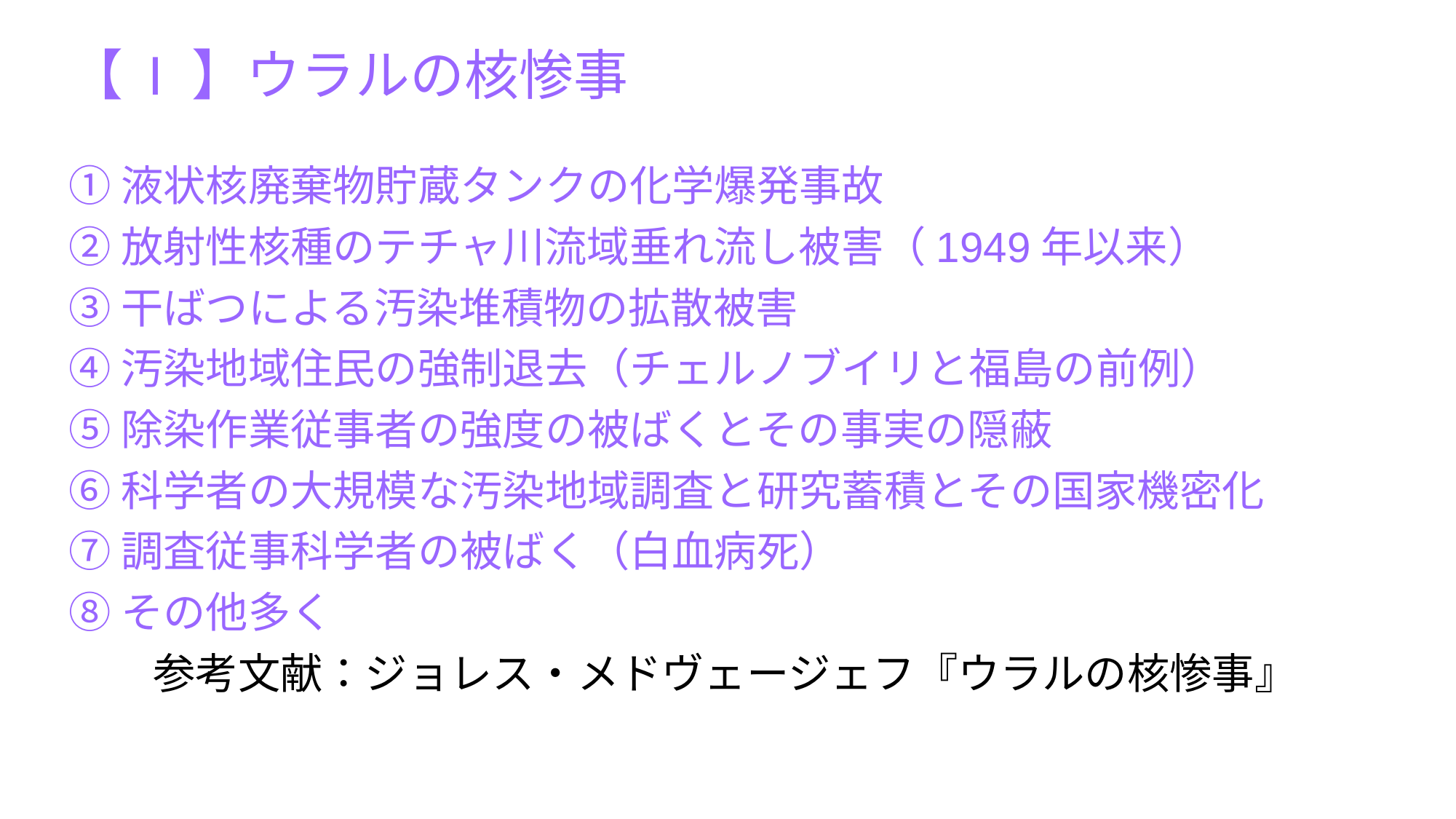

# 【 I 】ウラルの核惨事
①液状核廃棄物貯蔵タンクの化学爆発事故
②放射性核種のテチャ川流域垂れ流し被害（1949年以来）
③干ばつによる汚染堆積物の拡散被害
④汚染地域住民の強制退去（チェルノブイリと福島の前例）
⑤除染作業従事者の強度の被ばくとその事実の隠蔽
⑥科学者の大規模な汚染地域調査と研究蓄積とその国家機密化
⑦調査従事科学者の被ばく（白血病死）
⑧その他多く
　　参考文献：ジョレス・メドヴェージェフ『ウラルの核惨事』